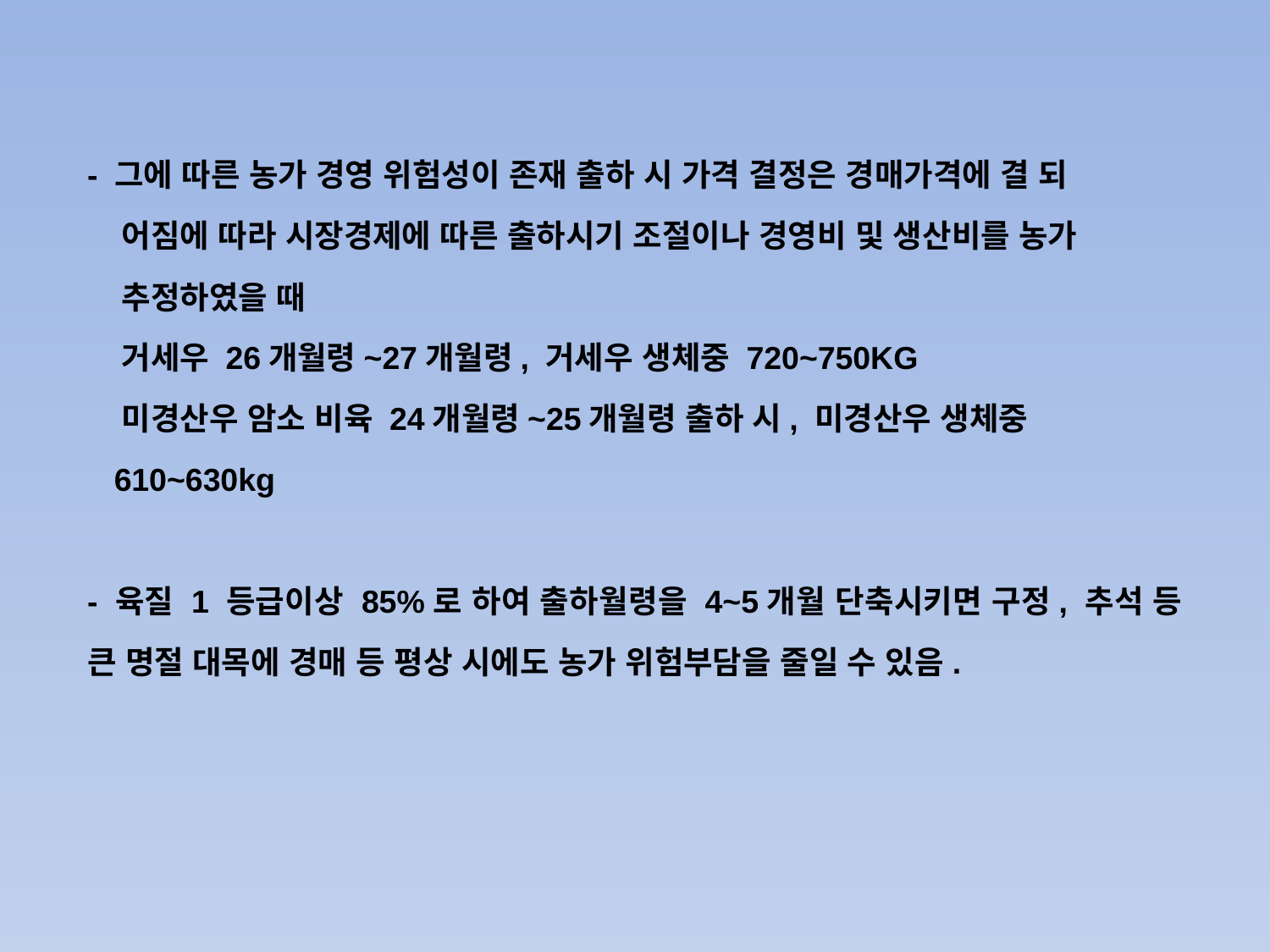

- 그에 따른 농가 경영 위험성이 존재 출하 시 가격 결정은 경매가격에 결 되
   어짐에 따라 시장경제에 따른 출하시기 조절이나 경영비 및 생산비를 농가
   추정하였을 때
   거세우 26개월령~27개월령, 거세우 생체중 720~750KG
   미경산우 암소 비육 24개월령~25개월령 출하 시, 미경산우 생체중
   610~630kg

- 육질 1 등급이상 85%로 하여 출하월령을 4~5개월 단축시키면 구정, 추석 등 큰 명절 대목에 경매 등 평상 시에도 농가 위험부담을 줄일 수 있음.